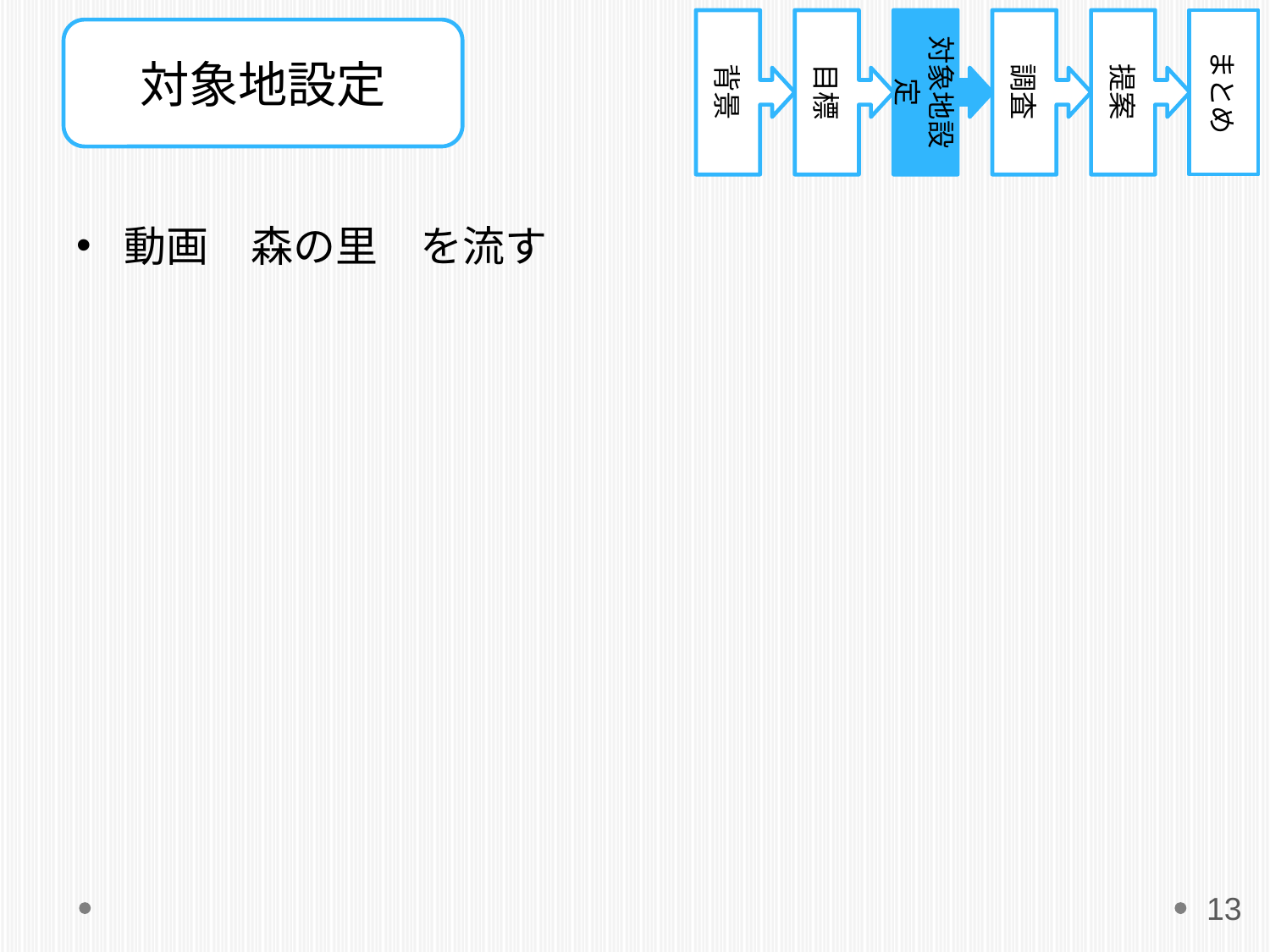

#
背景
目標
対象地設定
調査
提案
まとめ
対象地設定
動画　森の里　を流す
13